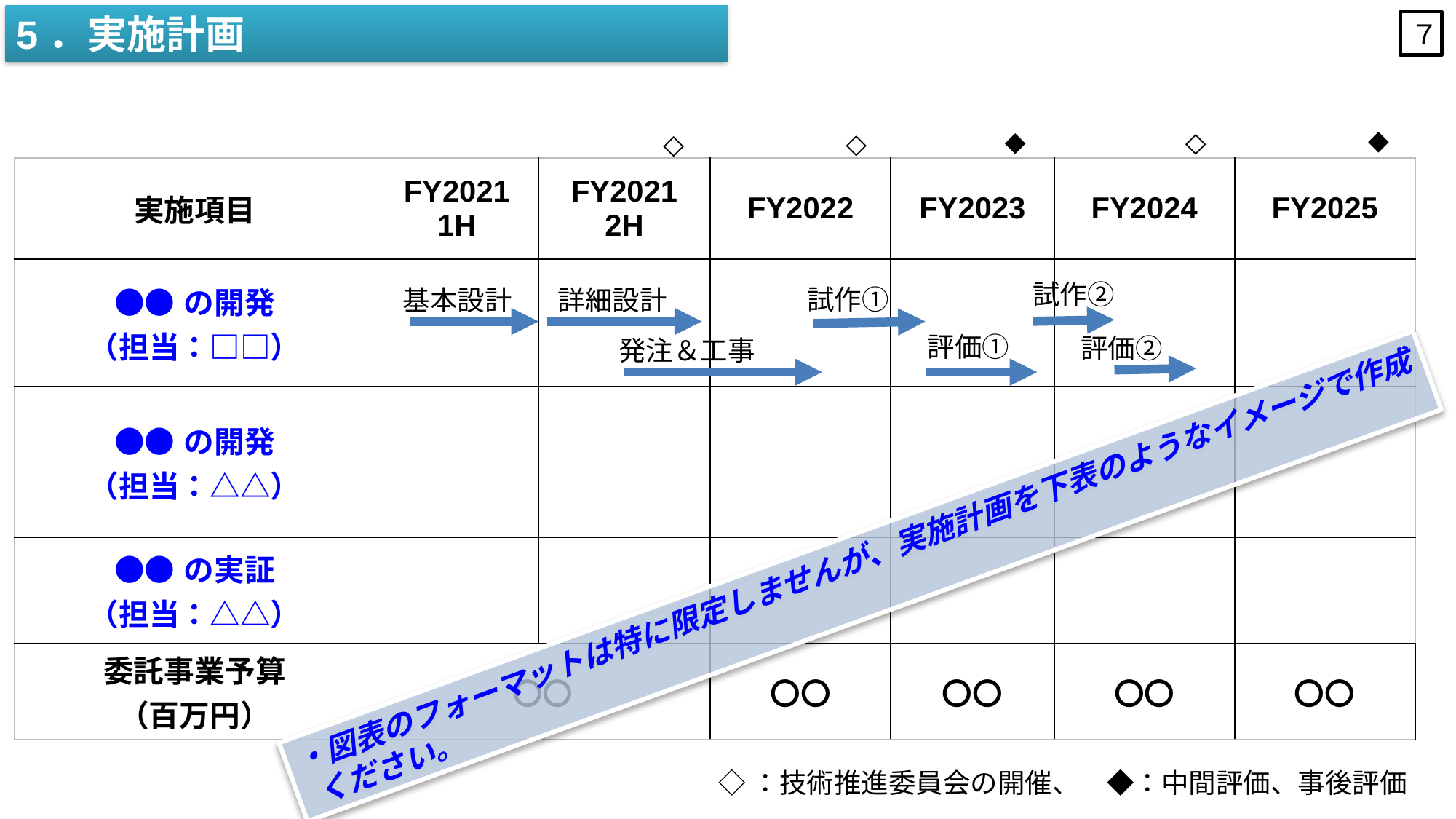

5．実施計画
７
◆
◆
◇
◇
◇
| 実施項目 | FY2021 1H | FY2021 2H | FY2022 | FY2023 | FY2024 | FY2025 |
| --- | --- | --- | --- | --- | --- | --- |
| ●●の開発 （担当：□□） |  |  |  |  |  |  |
| ●●の開発 （担当：△△） |  |  |  |  |  |  |
| ●●の実証 （担当：△△） |  |  |  |  |  |  |
| 委託事業予算 （百万円） | 〇〇 |  | 〇〇 | 〇〇 | 〇〇 | 〇〇 |
試作②
試作①
基本設計
詳細設計
評価①
評価②
発注＆工事
・図表のフォーマットは特に限定しませんが、実施計画を下表のようなイメージで作成ください。
◇：技術推進委員会の開催、　◆：中間評価、事後評価